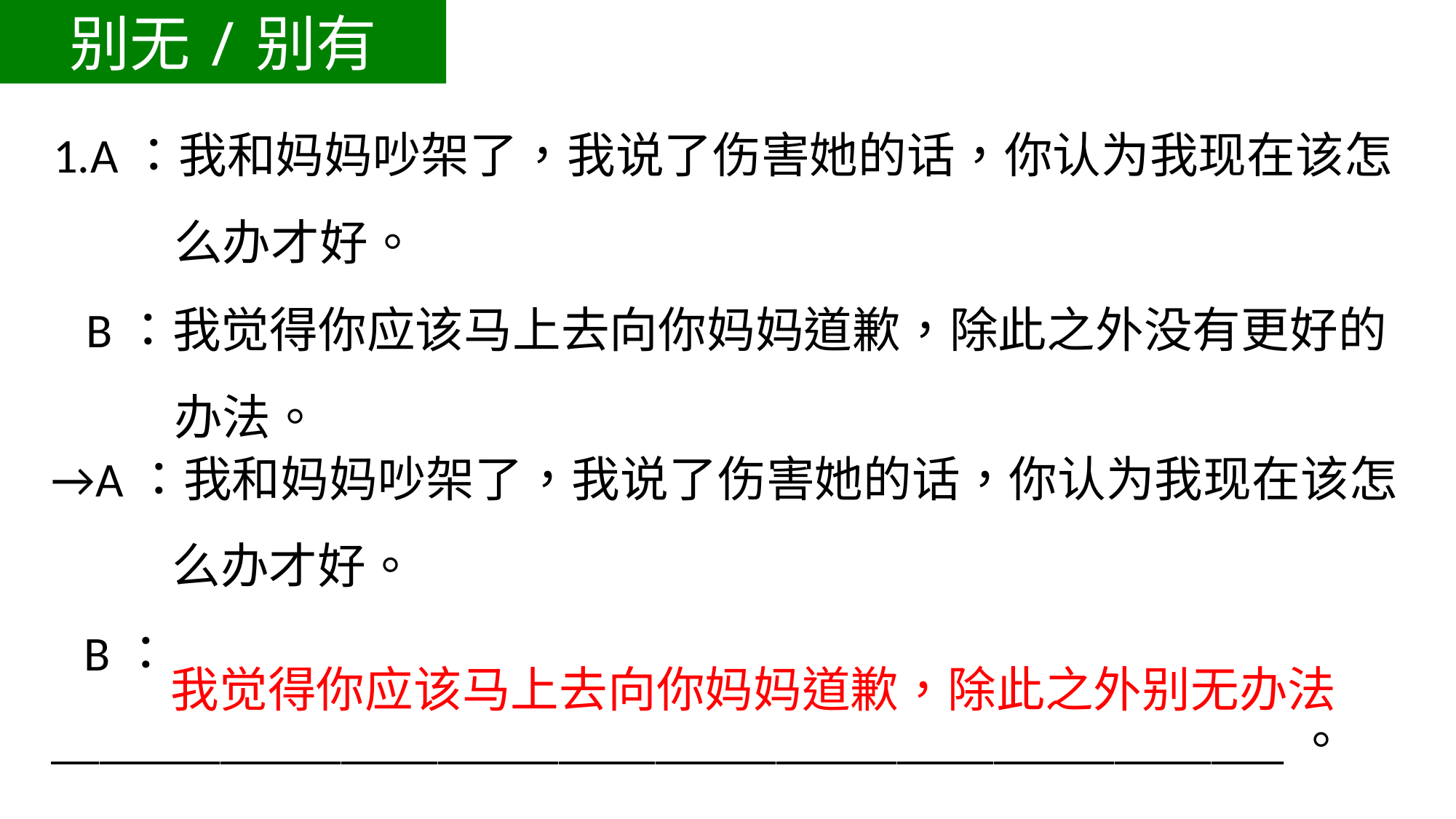

别无/别有
1.A：我和妈妈吵架了，我说了伤害她的话，你认为我现在该怎
          么办才好。
   B：我觉得你应该马上去向你妈妈道歉，除此之外没有更好的
          办法。
→A：我和妈妈吵架了，我说了伤害她的话，你认为我现在该怎
          么办才好。
   B：___________________________________________________。
我觉得你应该马上去向你妈妈道歉，除此之外别无办法